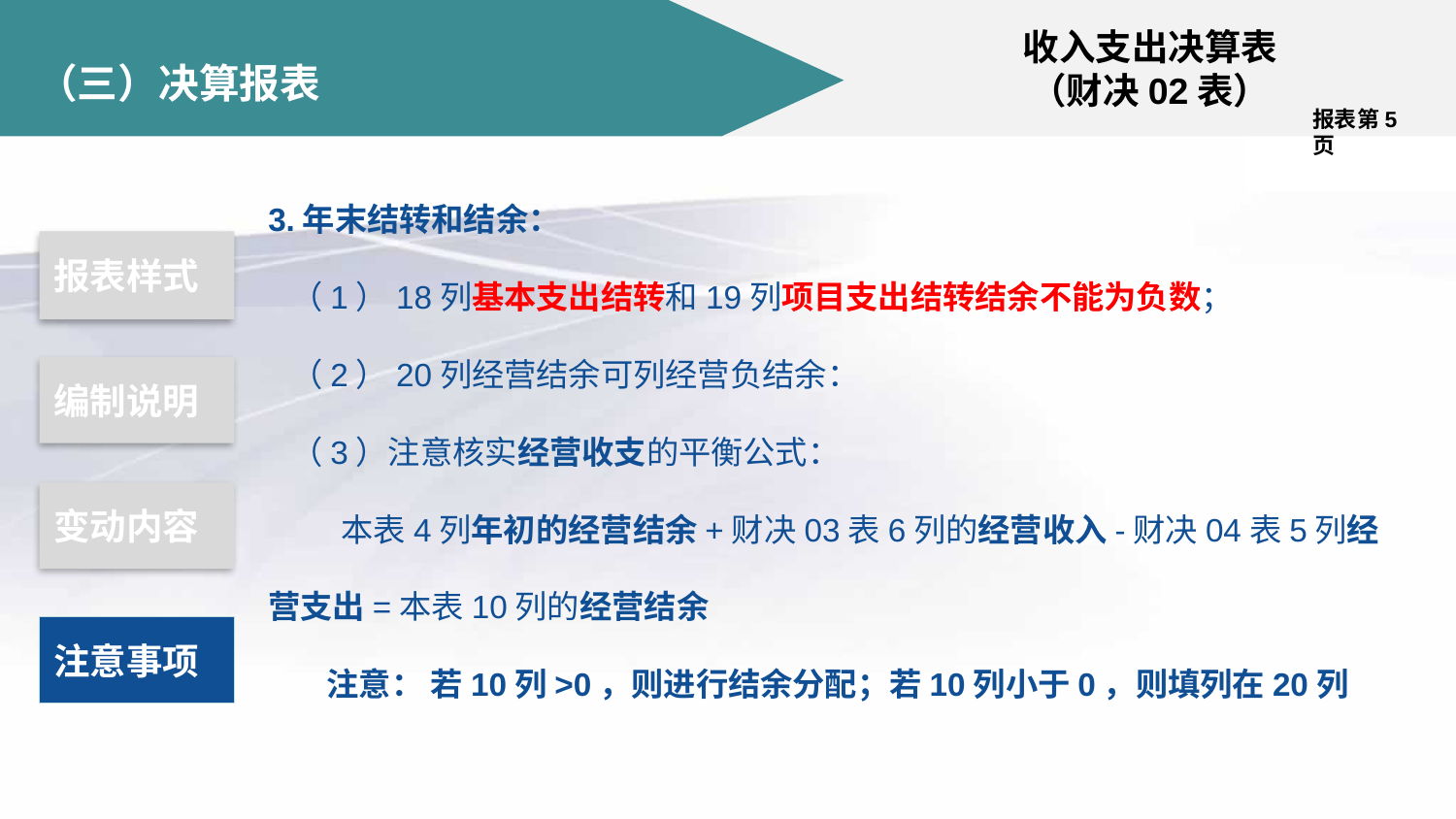

收入支出决算表
（财决02表）
# （三）决算报表
报表第5页
3.年末结转和结余：
  （1）18列基本支出结转和19列项目支出结转结余不能为负数；
  （2）20列经营结余可列经营负结余：
  （3）注意核实经营收支的平衡公式：
         本表4列年初的经营结余+财决03表6列的经营收入-财决04表5列经营支出=本表10列的经营结余
       注意： 若10列>0，则进行结余分配；若10列小于0，则填列在20列

报表样式
编制说明
变动内容
注意事项
45